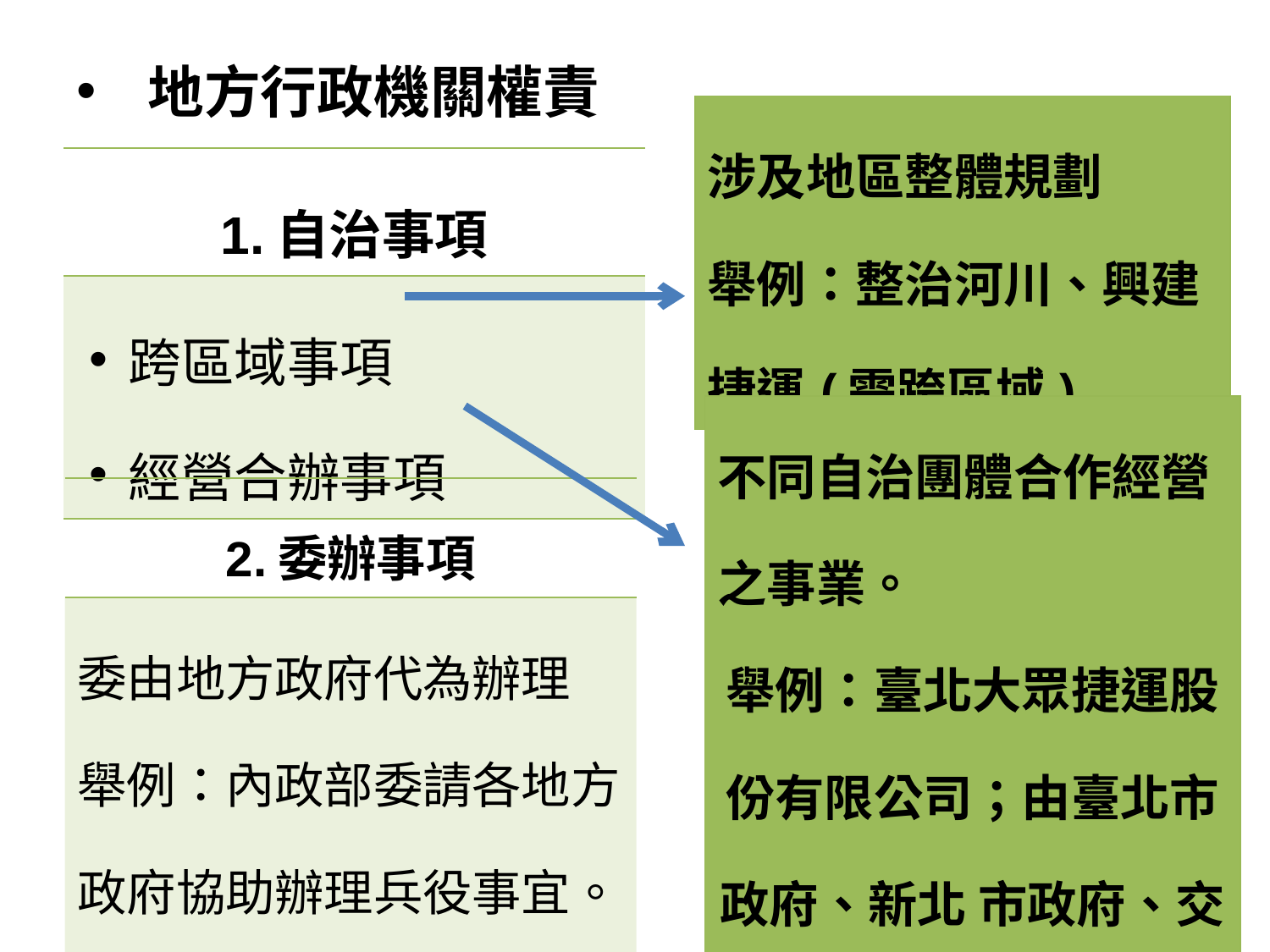

# 地方行政機關權責
| 涉及地區整體規劃 舉例：整治河川、興建捷運(需跨區域) |
| --- |
| 1.自治事項 |
| --- |
| 跨區域事項 經營合辦事項 |
| 不同自治團體合作經營之事業。 舉例：臺北大眾捷運股份有限公司；由臺北市政府、新北 市政府、交通部等共同合辦經營 |
| --- |
| 2.委辦事項 |
| --- |
| 委由地方政府代為辦理 舉例：內政部委請各地方政府協助辦理兵役事宜。 優點：便利、節省經費 |